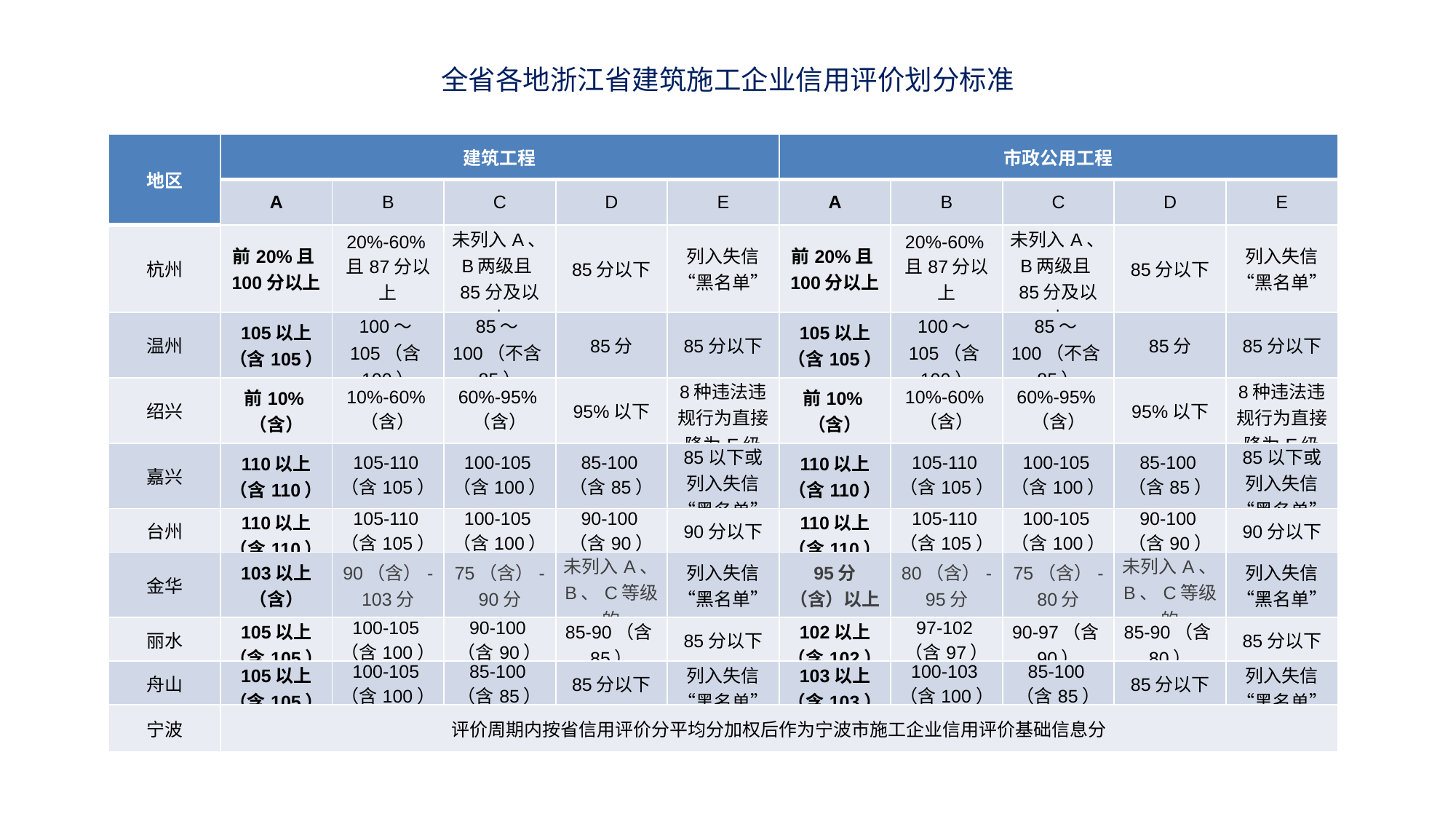

全省各地浙江省建筑施工企业信用评价划分标准

| 地区 | 建筑工程 |  |  |  |  | 市政公用工程 |  |  |  |  |
| --- | --- | --- | --- | --- | --- | --- | --- | --- | --- | --- |
|  | A | B | C | D | E | A | B | C | D | E |
| 杭州 | 前20%且100分以上 | 20%-60%且87分以上 | 未列入A、B两级且85分及以上 | 85分以下 | 列入失信“黑名单” | 前20%且100分以上 | 20%-60%且87分以上 | 未列入A、B两级且85分及以上 | 85分以下 | 列入失信“黑名单” |
| 温州 | 105以上（含105） | 100～105（含100） | 85～100（不含85） | 85分 | 85分以下 | 105以上（含105） | 100～105（含100） | 85～100（不含85） | 85分 | 85分以下 |
| 绍兴 | 前10%（含） | 10%-60%（含） | 60%-95%（含） | 95%以下 | 8种违法违规行为直接降为E级 | 前10%（含） | 10%-60%（含） | 60%-95%（含） | 95%以下 | 8种违法违规行为直接降为E级 |
| 嘉兴 | 110以上（含110） | 105-110（含105） | 100-105（含100） | 85-100（含85） | 85以下或列入失信“黑名单” | 110以上（含110） | 105-110（含105） | 100-105（含100） | 85-100（含85） | 85以下或列入失信“黑名单” |
| 台州 | 110以上（含110） | 105-110（含105） | 100-105（含100） | 90-100（含90） | 90分以下 | 110以上（含110） | 105-110（含105） | 100-105（含100） | 90-100（含90） | 90分以下 |
| 金华 | 103以上（含） | 90（含）-103分 | 75（含）-90分 | 未列入A、B、C等级的 | 列入失信“黑名单” | 95分（含）以上 | 80（含）-95分 | 75（含）-80分 | 未列入A、B、C等级的 | 列入失信“黑名单” |
| 丽水 | 105以上（含105） | 100-105（含100） | 90-100（含90） | 85-90（含85） | 85分以下 | 102以上（含102） | 97-102（含97） | 90-97（含90） | 85-90（含80） | 85分以下 |
| 舟山 | 105以上（含105） | 100-105（含100） | 85-100（含85） | 85分以下 | 列入失信“黑名单” | 103以上（含103） | 100-103（含100） | 85-100（含85） | 85分以下 | 列入失信“黑名单” |
| 宁波 | 评价周期内按省信用评价分平均分加权后作为宁波市施工企业信用评价基础信息分 |  |  |  |  |  |  |  |  |  |